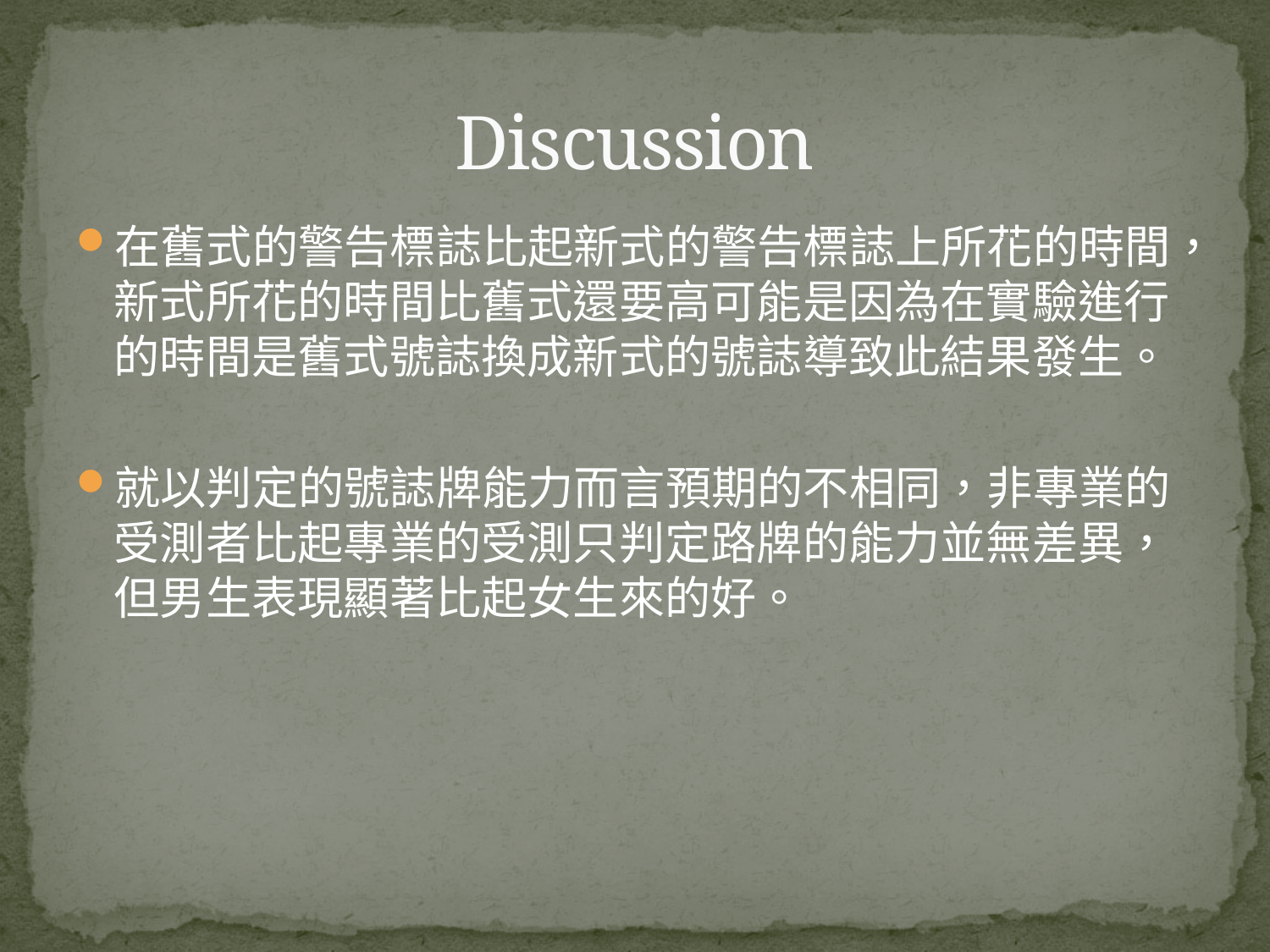

# Discussion
在舊式的警告標誌比起新式的警告標誌上所花的時間，新式所花的時間比舊式還要高可能是因為在實驗進行的時間是舊式號誌換成新式的號誌導致此結果發生。

就以判定的號誌牌能力而言預期的不相同，非專業的受測者比起專業的受測只判定路牌的能力並無差異，但男生表現顯著比起女生來的好。